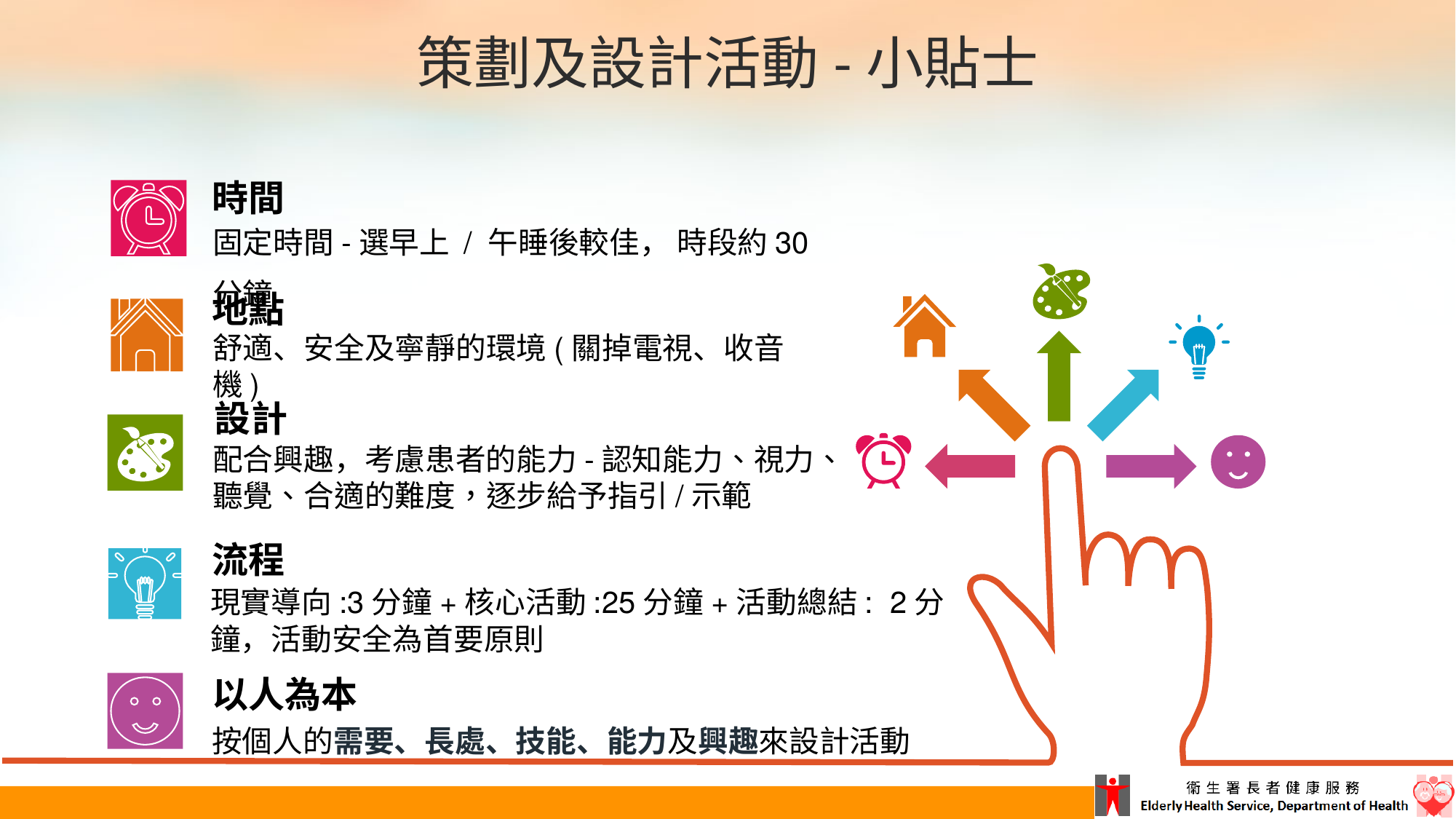

策劃及設計活動-小貼士
時間
固定時間-選早上 / 午睡後較佳， 時段約30分鐘

地點
舒適、安全及寧靜的環境(關掉電視、收音機)

設計
配合興趣，考慮患者的能力-認知能力、視力、聽覺、合適的難度，逐步給予指引/示範

流程
現實導向:3分鐘+核心活動:25分鐘+活動總結:  2分鐘，活動安全為首要原則
以人為本
按個人的需要、長處、技能、能力及興趣來設計活動